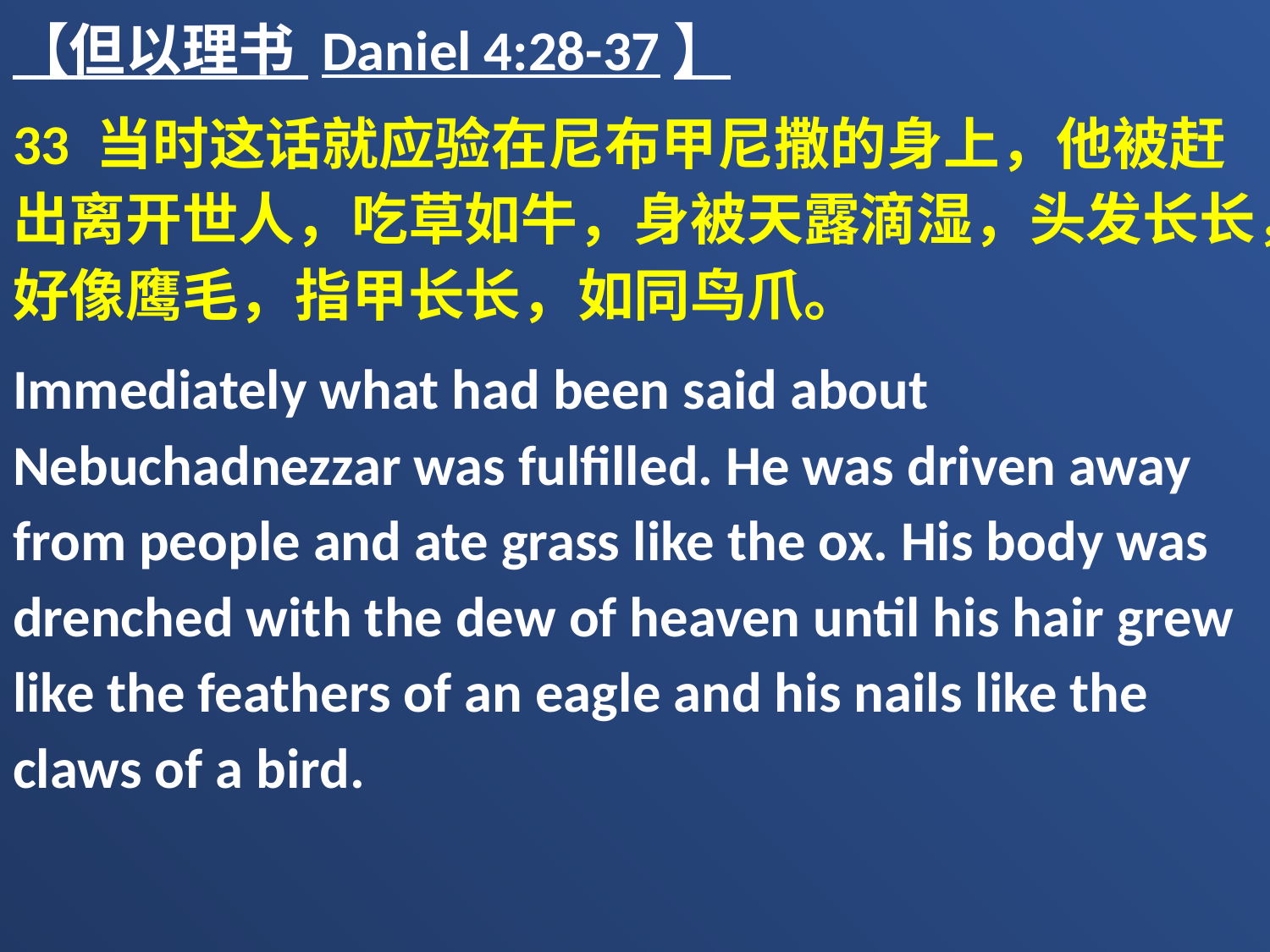

【但以理书 Daniel 4:28-37】
33 当时这话就应验在尼布甲尼撒的身上，他被赶出离开世人，吃草如牛，身被天露滴湿，头发长长，好像鹰毛，指甲长长，如同鸟爪。
Immediately what had been said about Nebuchadnezzar was fulfilled. He was driven away from people and ate grass like the ox. His body was drenched with the dew of heaven until his hair grew like the feathers of an eagle and his nails like the claws of a bird.